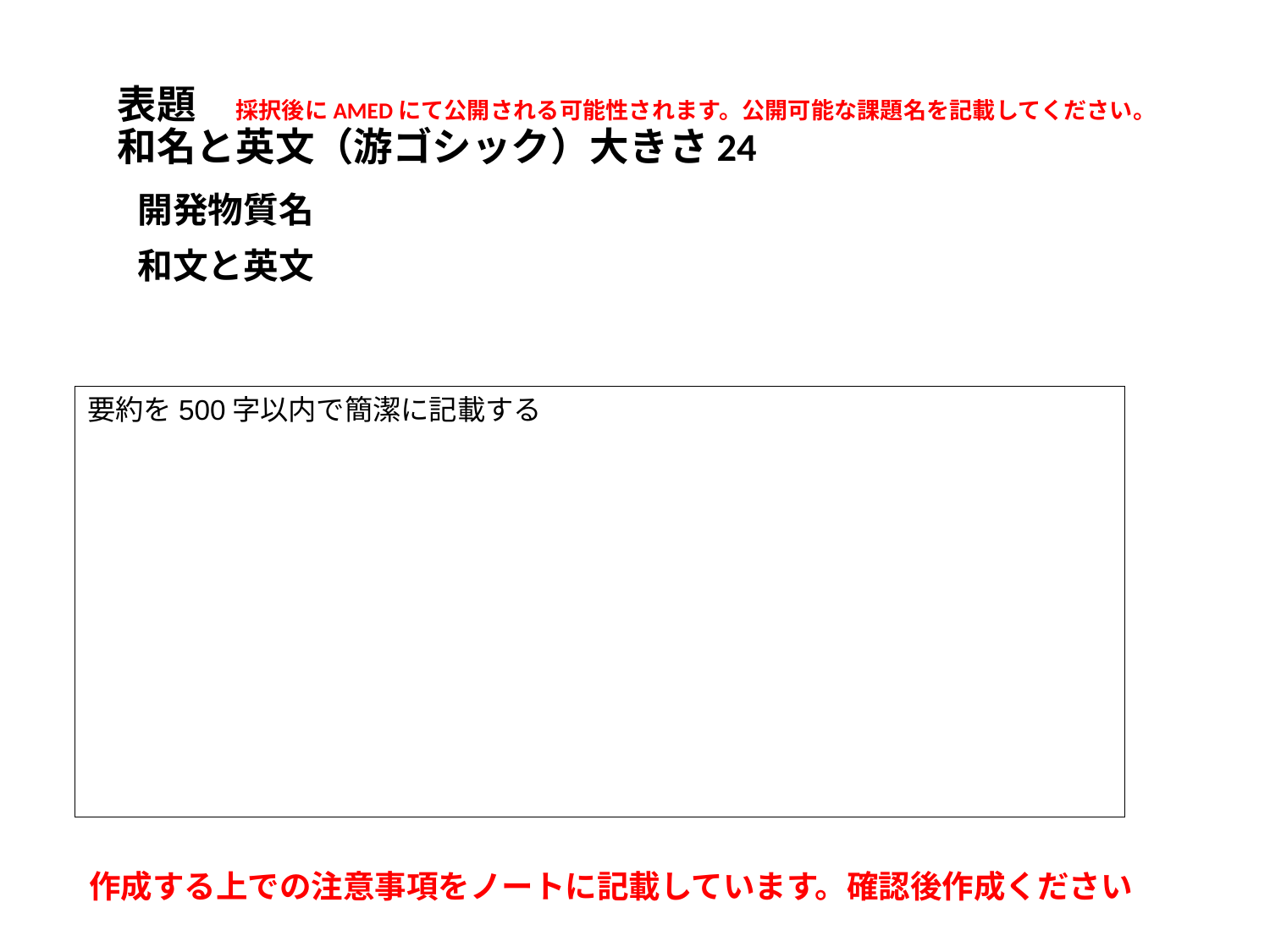

# 表題　採択後にAMEDにて公開される可能性されます。公開可能な課題名を記載してください。 和名と英文（游ゴシック）大きさ24
開発物質名
和文と英文

要約を500字以内で簡潔に記載する

作成する上での注意事項をノートに記載しています。確認後作成ください